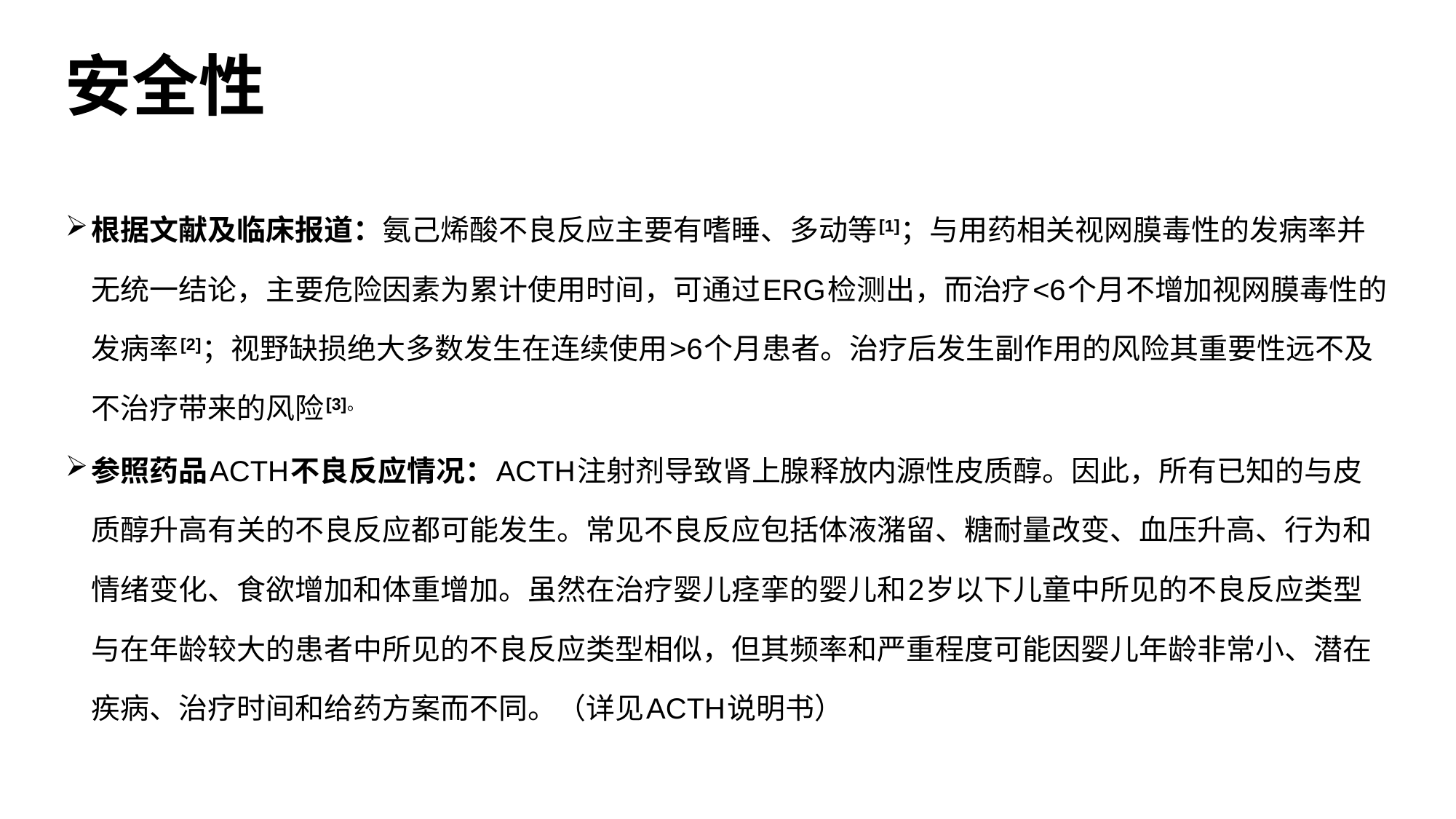

# 安全性
根据文献及临床报道：氨己烯酸不良反应主要有嗜睡、多动等[1]；与用药相关视网膜毒性的发病率并无统一结论，主要危险因素为累计使用时间，可通过ERG检测出，而治疗<6个月不增加视网膜毒性的发病率[2]；视野缺损绝大多数发生在连续使用>6个月患者。治疗后发生副作用的风险其重要性远不及不治疗带来的风险[3]。
参照药品ACTH不良反应情况：ACTH注射剂导致肾上腺释放内源性皮质醇。因此，所有已知的与皮质醇升高有关的不良反应都可能发生。常见不良反应包括体液潴留、糖耐量改变、血压升高、行为和情绪变化、食欲增加和体重增加。虽然在治疗婴儿痉挛的婴儿和2岁以下儿童中所见的不良反应类型与在年龄较大的患者中所见的不良反应类型相似，但其频率和严重程度可能因婴儿年龄非常小、潜在疾病、治疗时间和给药方案而不同。（详见ACTH说明书）